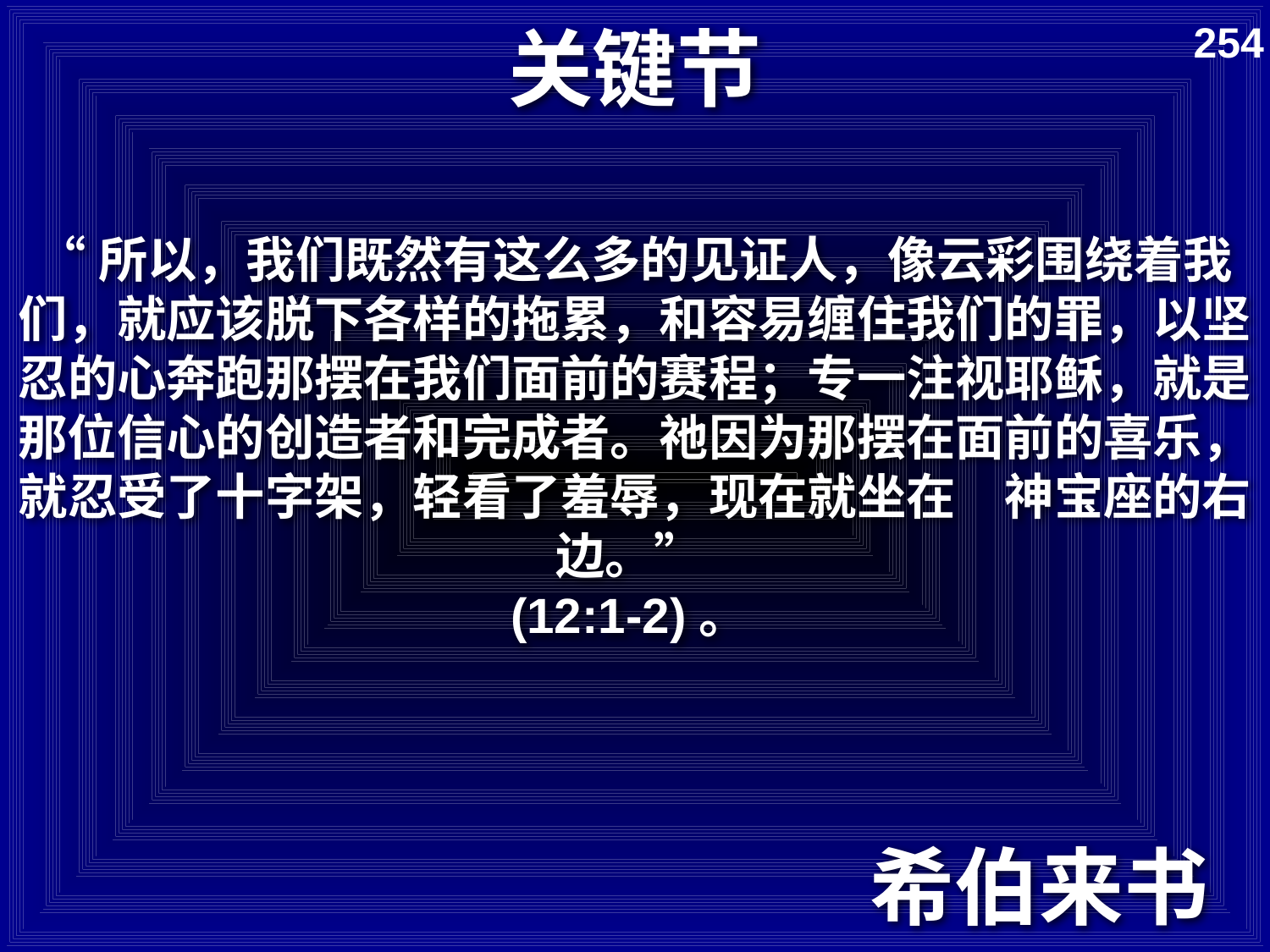

# 关键节
254

“所以，我们既然有这么多的见证人，像云彩围绕着我们，就应该脱下各样的拖累，和容易缠住我们的罪，以坚忍的心奔跑那摆在我们面前的赛程；专一注视耶稣，就是那位信心的创造者和完成者。祂因为那摆在面前的喜乐，就忍受了十字架，轻看了羞辱，现在就坐在　神宝座的右边。”
(12:1-2)。
希伯来书